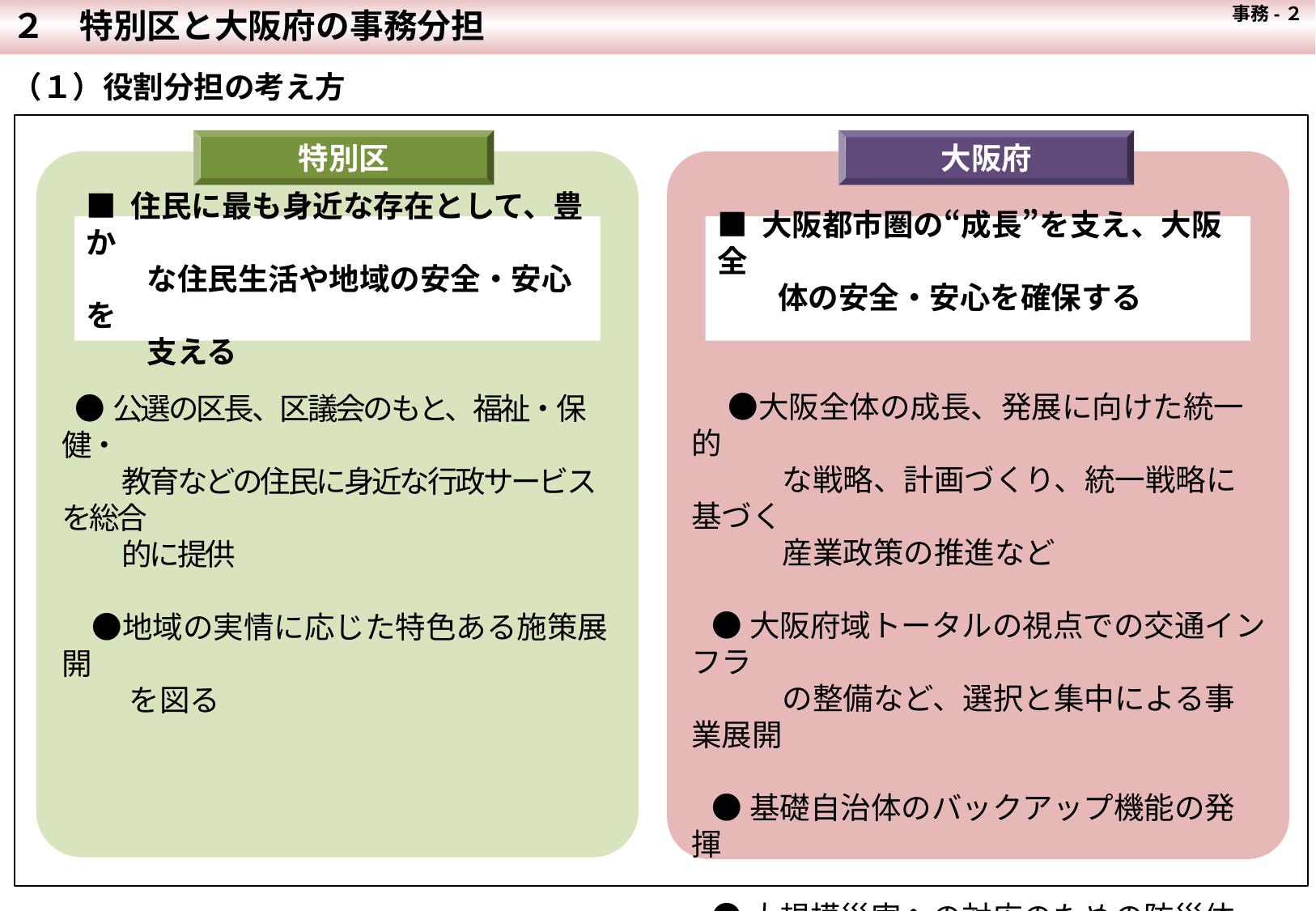

２　特別区と大阪府の事務分担
 事務-２

（１）役割分担の考え方

特別区
大阪府

  ●公選の区長、区議会のもと、福祉・保健・
　　 教育などの住民に身近な行政サービスを総合
　　 的に提供

　●地域の実情に応じた特色ある施策展開
　　 を図る

　 ●大阪全体の成長、発展に向けた統一的
　　　な戦略、計画づくり、統一戦略に基づく
　　　産業政策の推進など

   ●大阪府域トータルの視点での交通インフラ
　　　の整備など、選択と集中による事業展開

   ●基礎自治体のバックアップ機能の発揮

   ●大規模災害への対応のための防災体制
　　　の強化
■ 住民に最も身近な存在として、豊か
　　な住民生活や地域の安全・安心を
　　支える
■ 大阪都市圏の“成長”を支え、大阪全
　　体の安全・安心を確保する